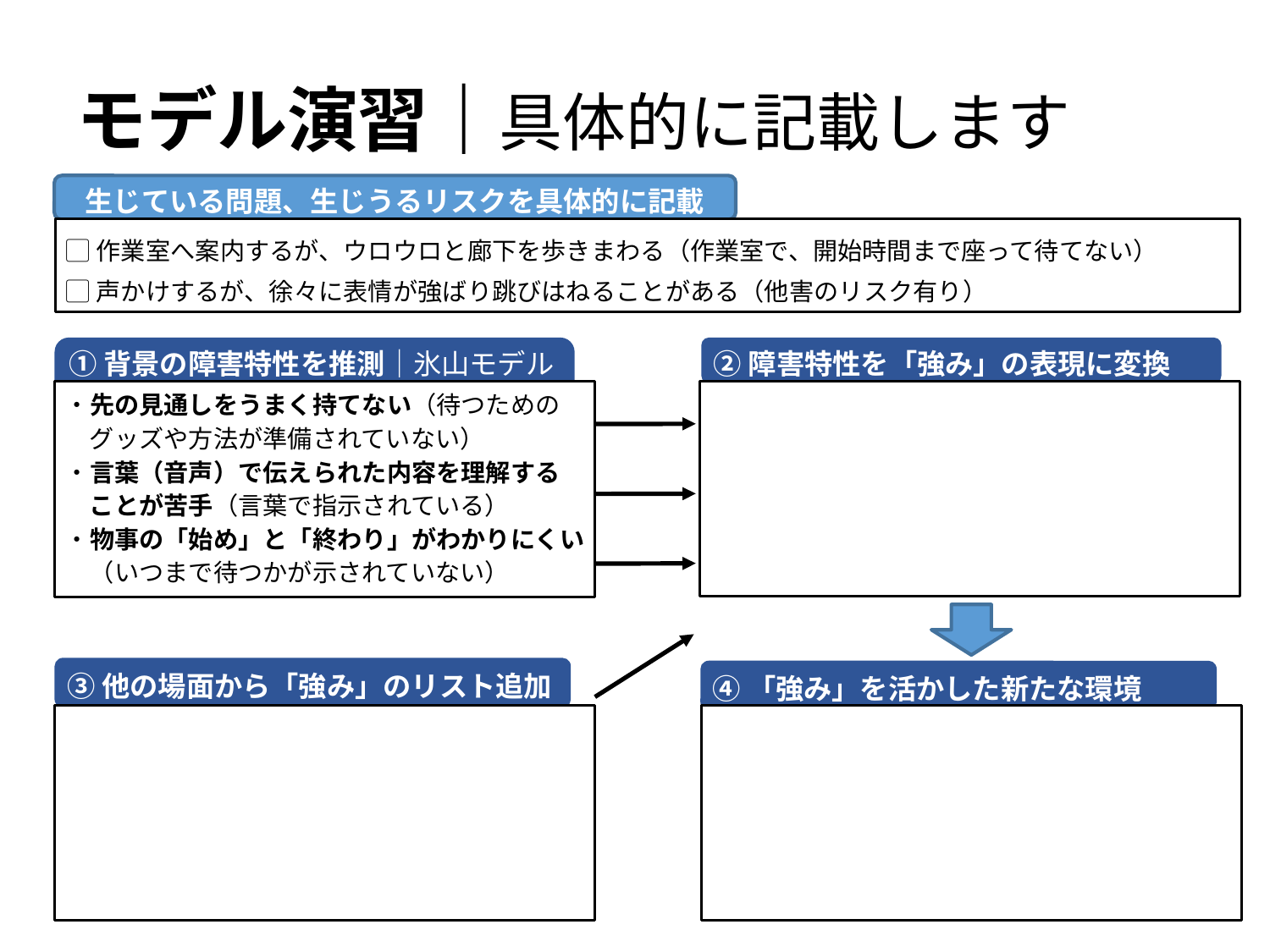

# モデル演習｜具体的に記載します
生じている問題、生じうるリスクを具体的に記載
▢作業室へ案内するが、ウロウロと廊下を歩きまわる（作業室で、開始時間まで座って待てない）
▢声かけするが、徐々に表情が強ばり跳びはねることがある（他害のリスク有り）
①背景の障害特性を推測｜氷山モデル

②障害特性を「強み」の表現に変換
・先の見通しをうまく持てない（待つための
　グッズや方法が準備されていない）
・言葉（音声）で伝えられた内容を理解する
　ことが苦手（言葉で指示されている）
・物事の「始め」と「終わり」がわかりにくい
　（いつまで待つかが示されていない）

③他の場面から「強み」のリスト追加
④「強み」を活かした新たな環境